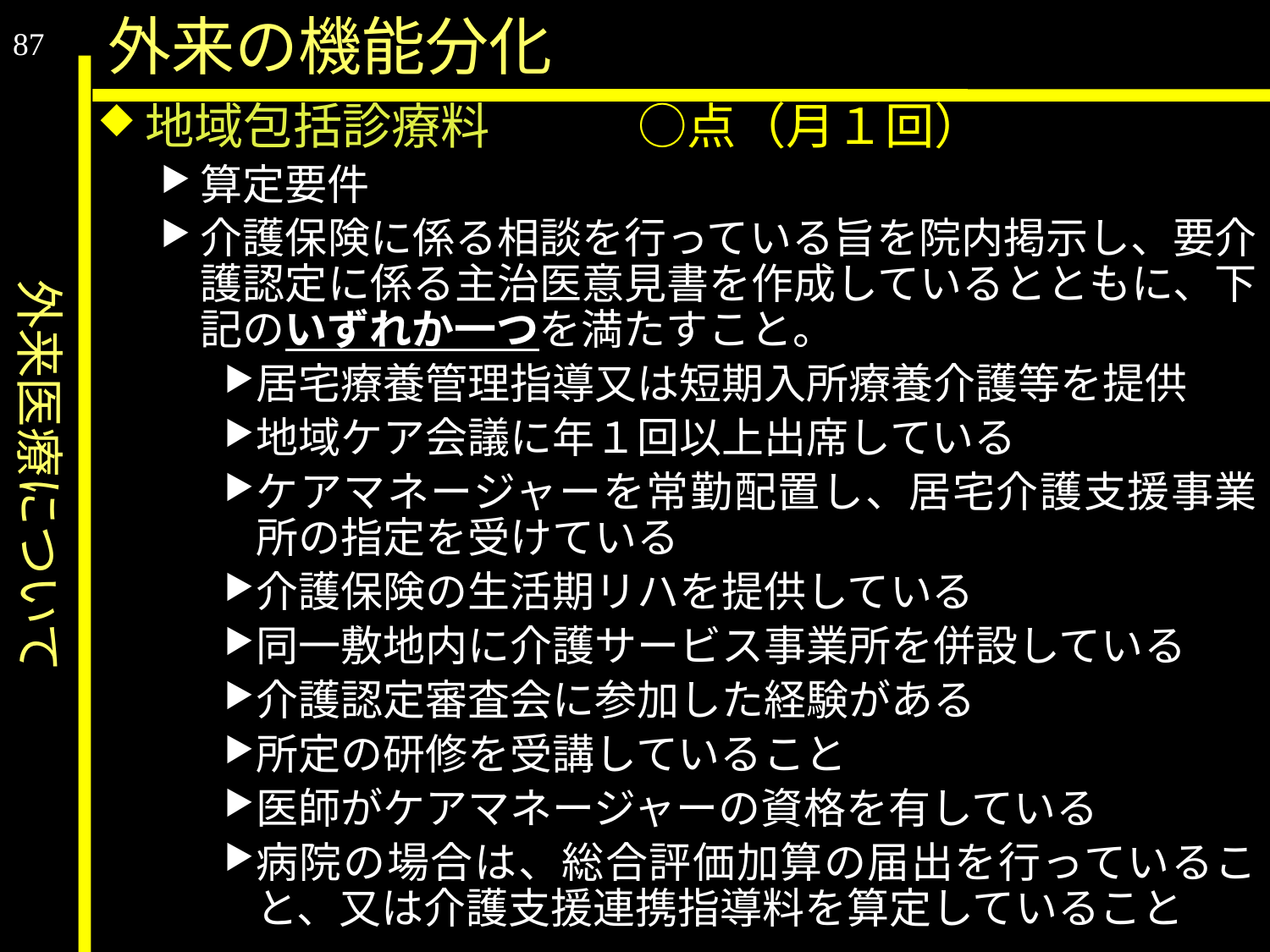

外来医療について
外来の機能分化
87

地域包括診療料　　　○点（月１回）
算定要件
介護保険に係る相談を行っている旨を院内掲示し、要介護認定に係る主治医意見書を作成しているとともに、下記のいずれか一つを満たすこと。
居宅療養管理指導又は短期入所療養介護等を提供
地域ケア会議に年１回以上出席している
ケアマネージャーを常勤配置し、居宅介護支援事業所の指定を受けている
介護保険の生活期リハを提供している
同一敷地内に介護サービス事業所を併設している
介護認定審査会に参加した経験がある
所定の研修を受講していること
医師がケアマネージャーの資格を有している
病院の場合は、総合評価加算の届出を行っていること、又は介護支援連携指導料を算定していること